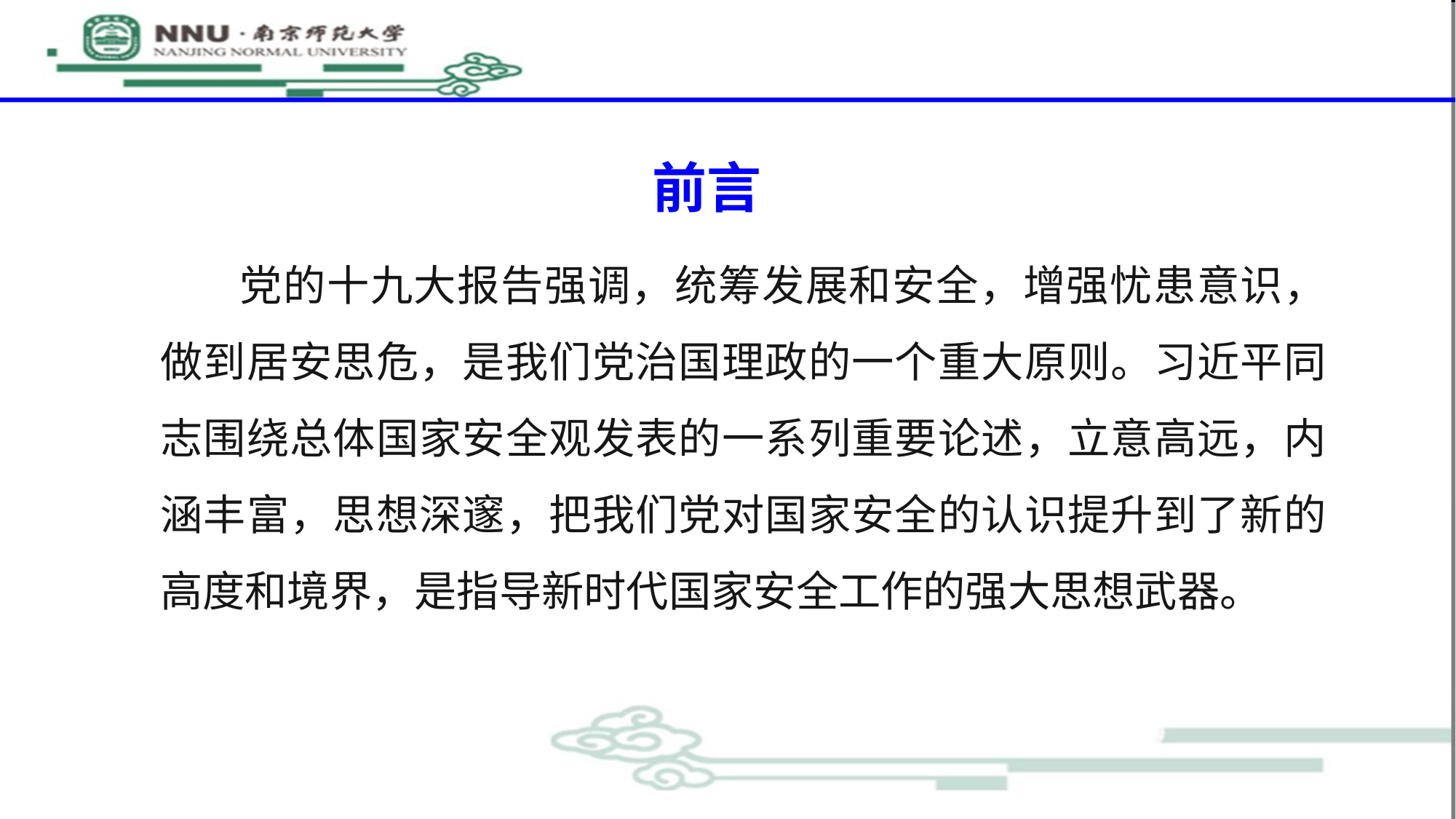

前言
   党的十九大报告强调，统筹发展和安全，增强忧患意识，做到居安思危，是我们党治国理政的一个重大原则。习近平同志围绕总体国家安全观发表的一系列重要论述，立意高远，内涵丰富，思想深邃，把我们党对国家安全的认识提升到了新的高度和境界，是指导新时代国家安全工作的强大思想武器。